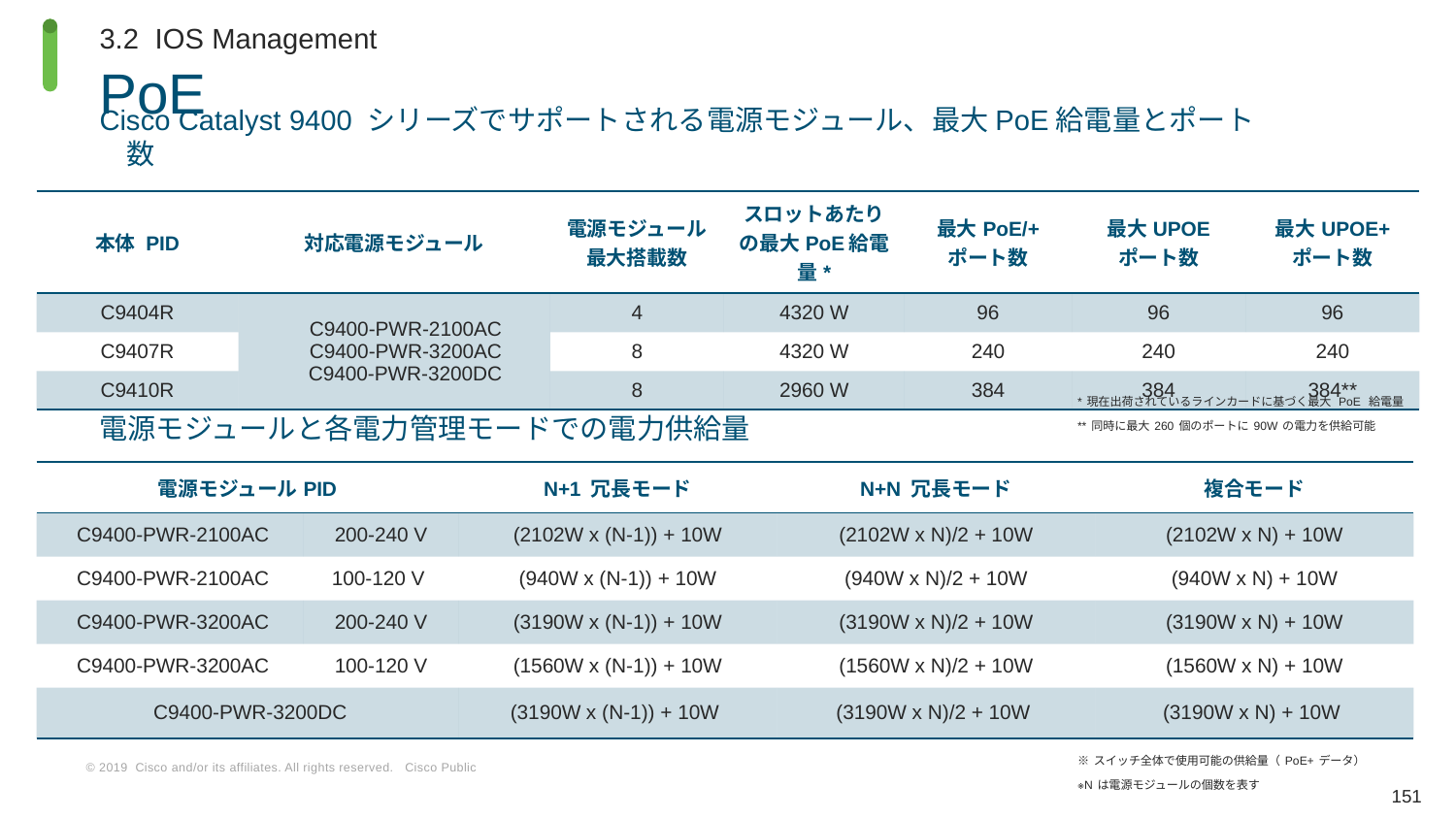

3.2  IOS Management
# PoE
Cisco Catalyst 9400 シリーズでサポートされる電源モジュール、最大PoE給電量とポート数
| 本体 PID | 対応電源モジュール | 電源モジュール 最大搭載数 | スロットあたりの最大PoE給電量\* | 最大PoE/+ ポート数 | 最大UPOE ポート数 | 最大UPOE+ ポート数 |
| --- | --- | --- | --- | --- | --- | --- |
| C9404R | C9400-PWR-2100AC C9400-PWR-3200AC C9400-PWR-3200DC | 4 | 4320 W | 96 | 96 | 96 |
| C9407R | PWR-C1-715WAC | 8 | 4320 W | 240 | 240 | 240 |
| C9410R | PWR-C1-715WAC | 8 | 2960 W | 384 | 384 | 384\*\* |
*現在出荷されているラインカードに基づく最大 PoE 給電量
**同時に最大260個のポートに90Wの電力を供給可能
電源モジュールと各電力管理モードでの電力供給量
| 電源モジュールPID |  | N+1 冗長モード | N+N 冗長モード | 複合モード |
| --- | --- | --- | --- | --- |
| C9400-PWR-2100AC | 200-240 V | (2102W x (N-1)) + 10W | (2102W x N)/2 + 10W | (2102W x N) + 10W |
| C9400-PWR-2100AC | 100-120 V | (940W x (N-1)) + 10W | (940W x N)/2 + 10W | (940W x N) + 10W |
| C9400-PWR-3200AC | 200-240 V | (3190W x (N-1)) + 10W | (3190W x N)/2 + 10W | (3190W x N) + 10W |
| C9400-PWR-3200AC | 100-120 V | (1560W x (N-1)) + 10W | (1560W x N)/2 + 10W | (1560W x N) + 10W |
| C9400-PWR-3200DC |  | (3190W x (N-1)) + 10W | (3190W x N)/2 + 10W | (3190W x N) + 10W |
※スイッチ全体で使用可能の供給量（PoE+データ）
※Nは電源モジュールの個数を表す
151